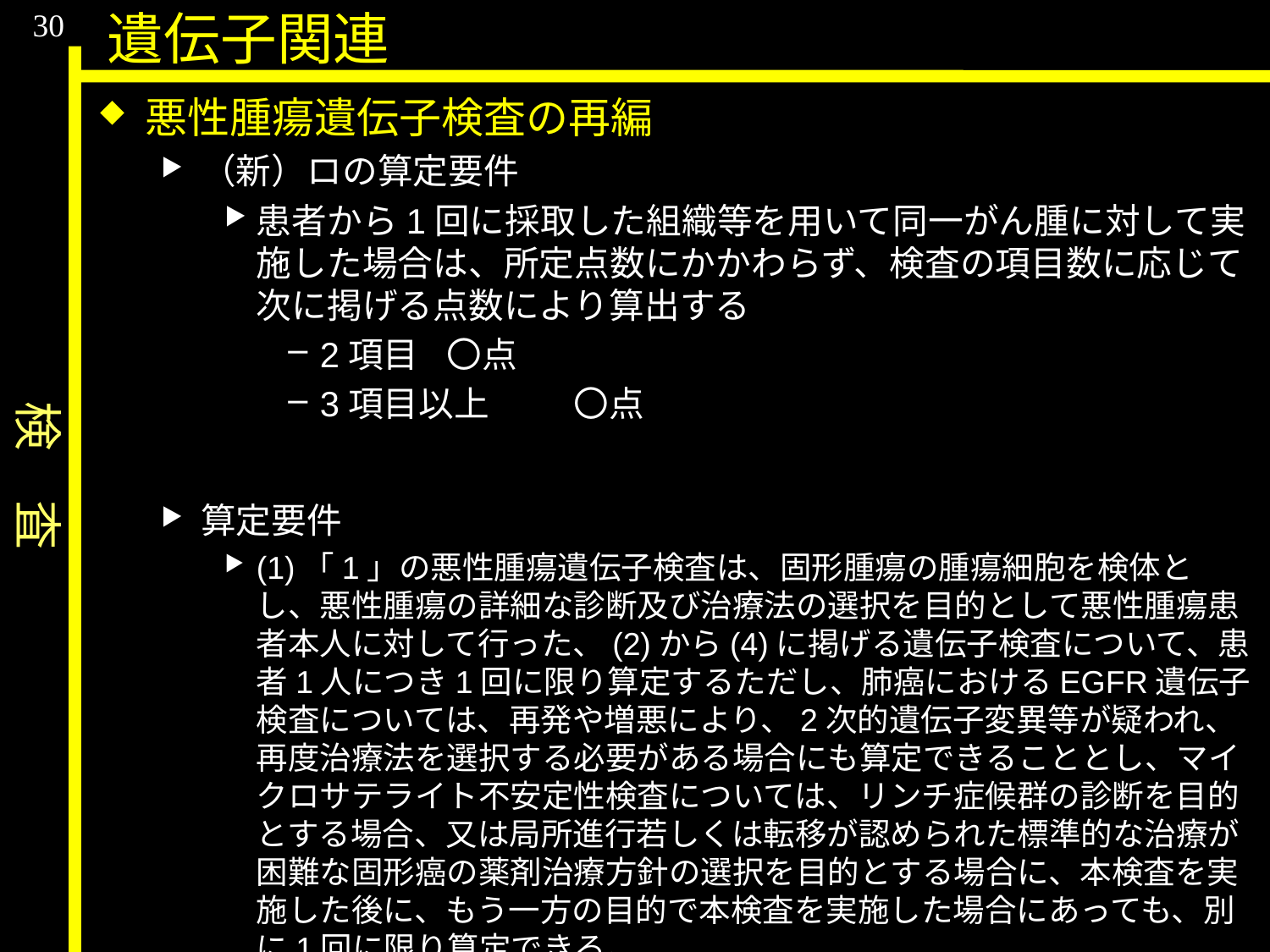

検　査
30
遺伝子関連

悪性腫瘍遺伝子検査の再編
（新）ロの算定要件
患者から1回に採取した組織等を用いて同一がん腫に対して実施した場合は、所定点数にかかわらず、検査の項目数に応じて次に掲げる点数により算出する
2項目	〇点
3項目以上	〇点

算定要件
(1)「1」の悪性腫瘍遺伝子検査は、固形腫瘍の腫瘍細胞を検体とし、悪性腫瘍の詳細な診断及び治療法の選択を目的として悪性腫瘍患者本人に対して行った、(2)から(4)に掲げる遺伝子検査について、患者1人につき1回に限り算定するただし、肺癌におけるEGFR遺伝子検査については、再発や増悪により、2次的遺伝子変異等が疑われ、再度治療法を選択する必要がある場合にも算定できることとし、マイクロサテライト不安定性検査については、リンチ症候群の診断を目的とする場合、又は局所進行若しくは転移が認められた標準的な治療が困難な固形癌の薬剤治療方針の選択を目的とする場合に、本検査を実施した後に、もう一方の目的で本検査を実施した場合にあっても、別に1回に限り算定できる。